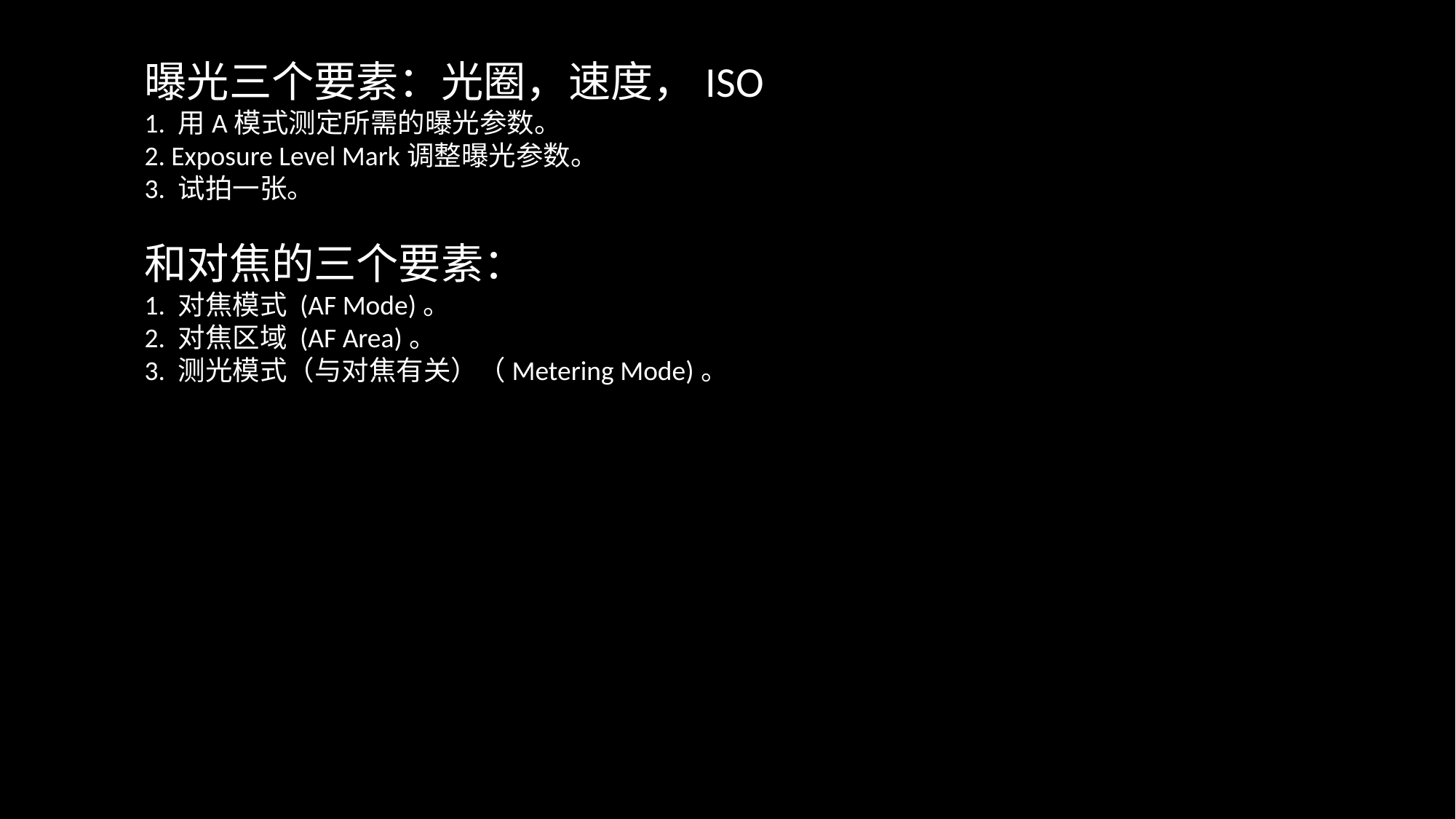

曝光三个要素：光圈，速度，ISO
1. 用A模式测定所需的曝光参数。
2. Exposure Level Mark调整曝光参数。
3. 试拍一张。

和对焦的三个要素：
1. 对焦模式 (AF Mode)。
2. 对焦区域 (AF Area)。
3. 测光模式（与对焦有关）（Metering Mode)。